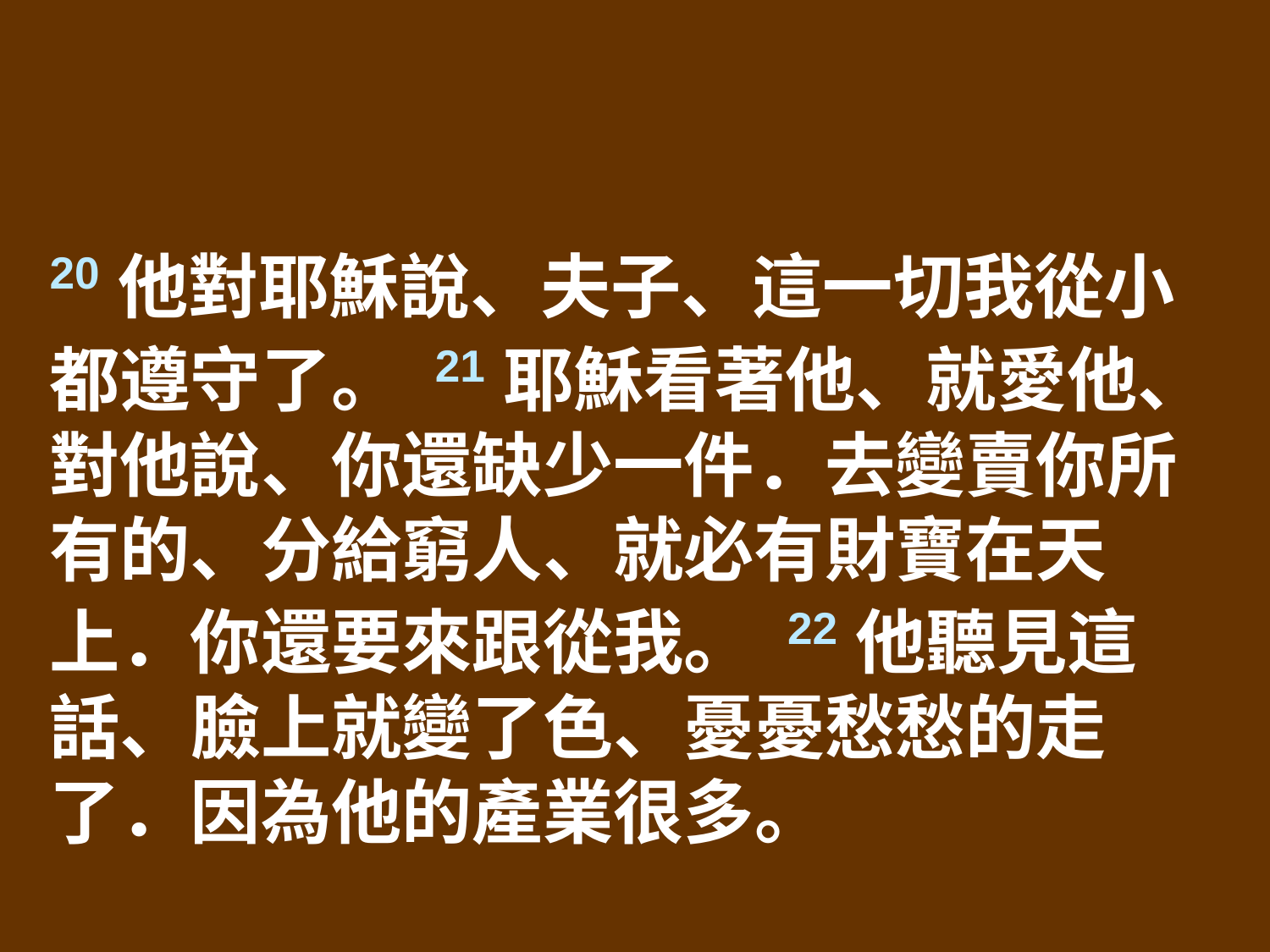

20他對耶穌說、夫子、這一切我從小都遵守了。 21耶穌看著他、就愛他、對他說、你還缺少一件．去變賣你所有的、分給窮人、就必有財寶在天上．你還要來跟從我。 22他聽見這話、臉上就變了色、憂憂愁愁的走了．因為他的產業很多。